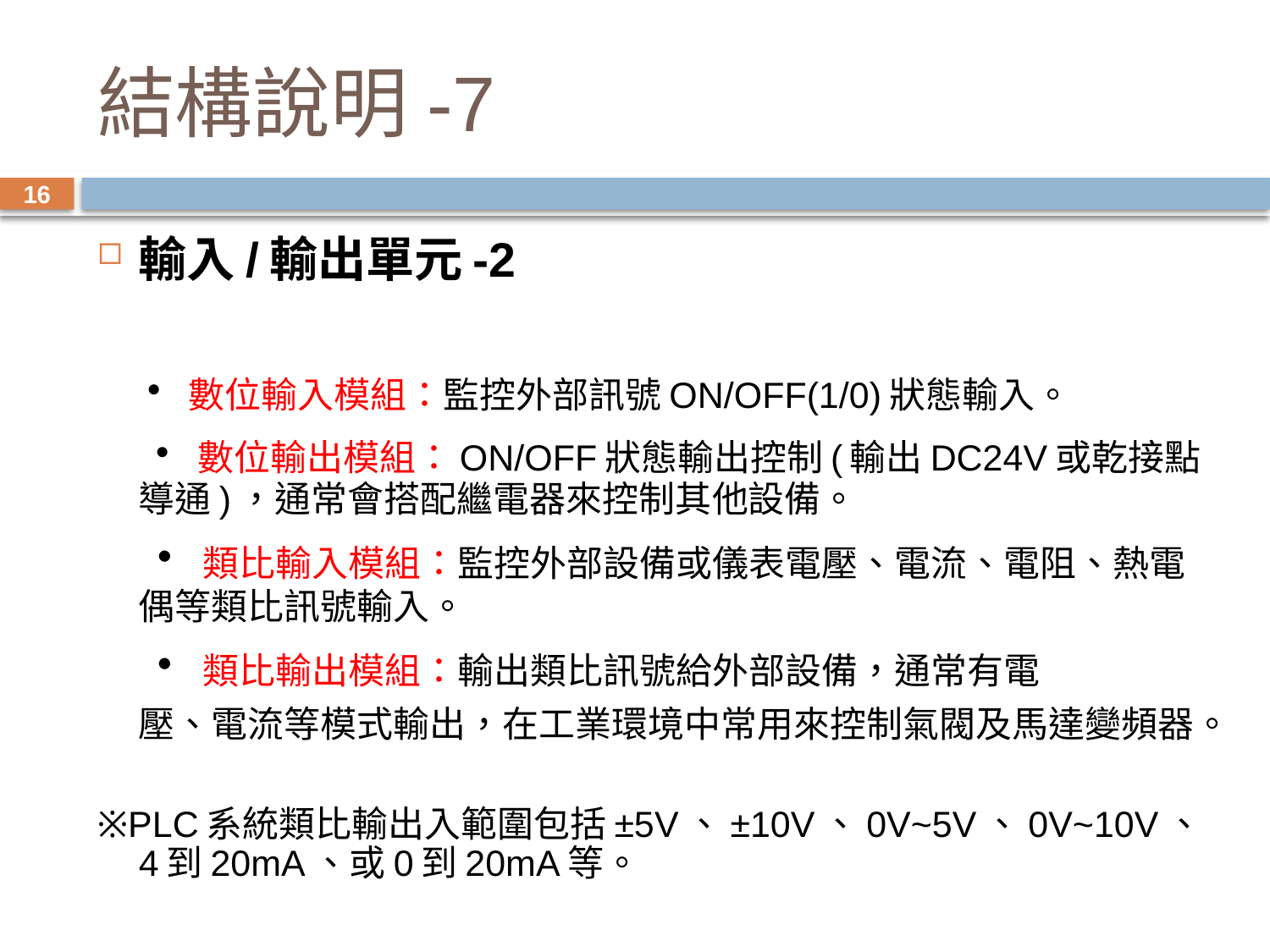

# 結構說明-7
16
輸入/輸出單元-2

   •數位輸入模組：監控外部訊號ON/OFF(1/0)狀態輸入。
	•數位輸出模組：ON/OFF狀態輸出控制(輸出DC24V或乾接點導通)，通常會搭配繼電器來控制其他設備。
	•類比輸入模組：監控外部設備或儀表電壓、電流、電阻、熱電偶等類比訊號輸入。
	•類比輸出模組：輸出類比訊號給外部設備，通常有電
	壓、電流等模式輸出，在工業環境中常用來控制氣閥及馬達變頻器。

※PLC系統類比輸出入範圍包括±5V、±10V、0V~5V、0V~10V、4到20mA、或0到20mA等。